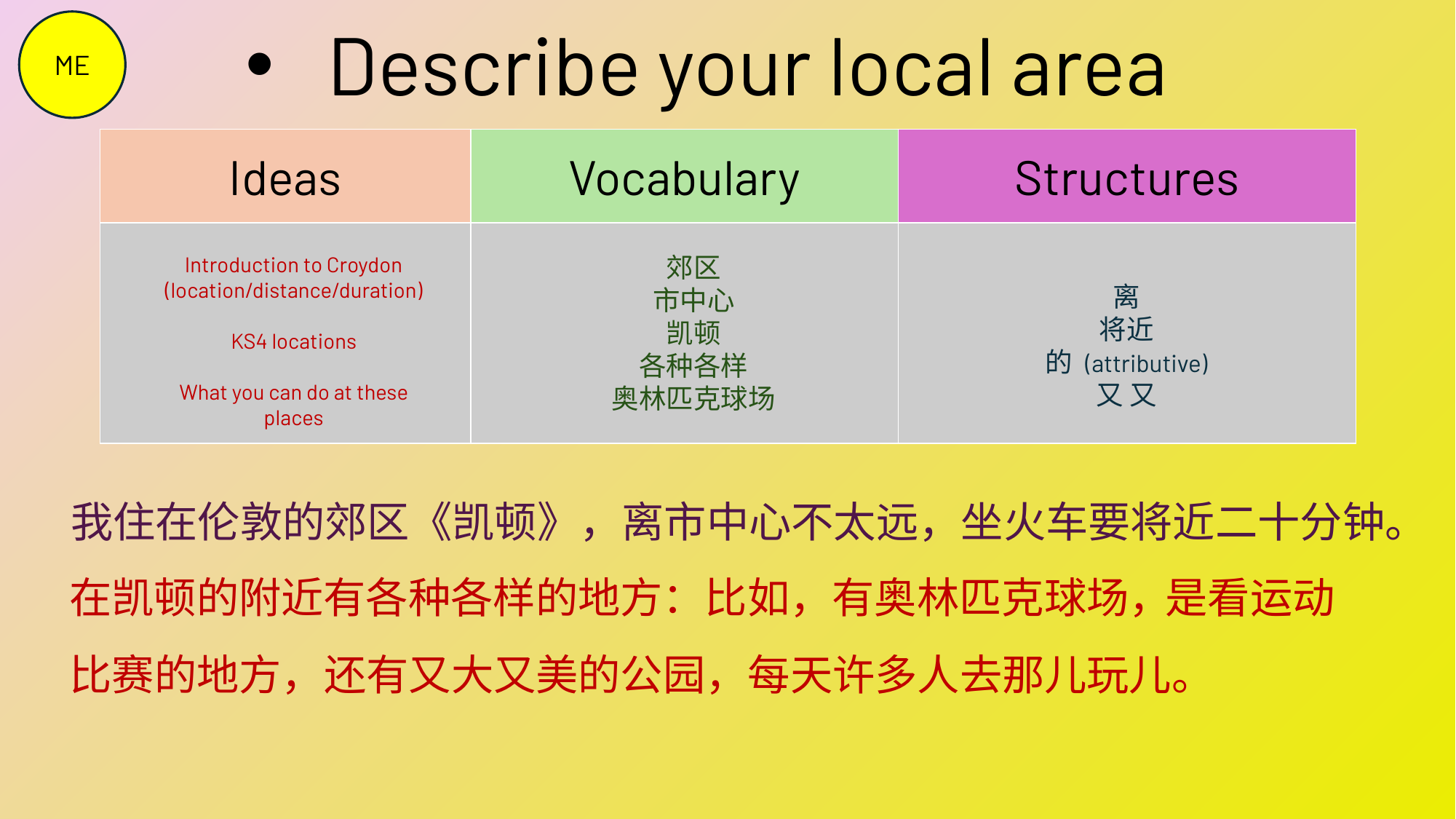

Describe your local area

ME
| Ideas | Vocabulary | Structures |
| --- | --- | --- |
|  |  |  |
郊区
市中心
凯顿
各种各样
奥林匹克球场

Introduction to Croydon (location/distance/duration)

KS4 locations

What you can do at these places
离
将近
的 (attributive)
又 又
我住在伦敦的郊区《凯顿》，离市中心不太远，坐火车要将近二十分钟。
是看运动
在凯顿的附近有各种各样的地方：比如，有奥林匹克球场，
比赛的地方，还有又大又美的公园，每天许多人去那儿玩儿。